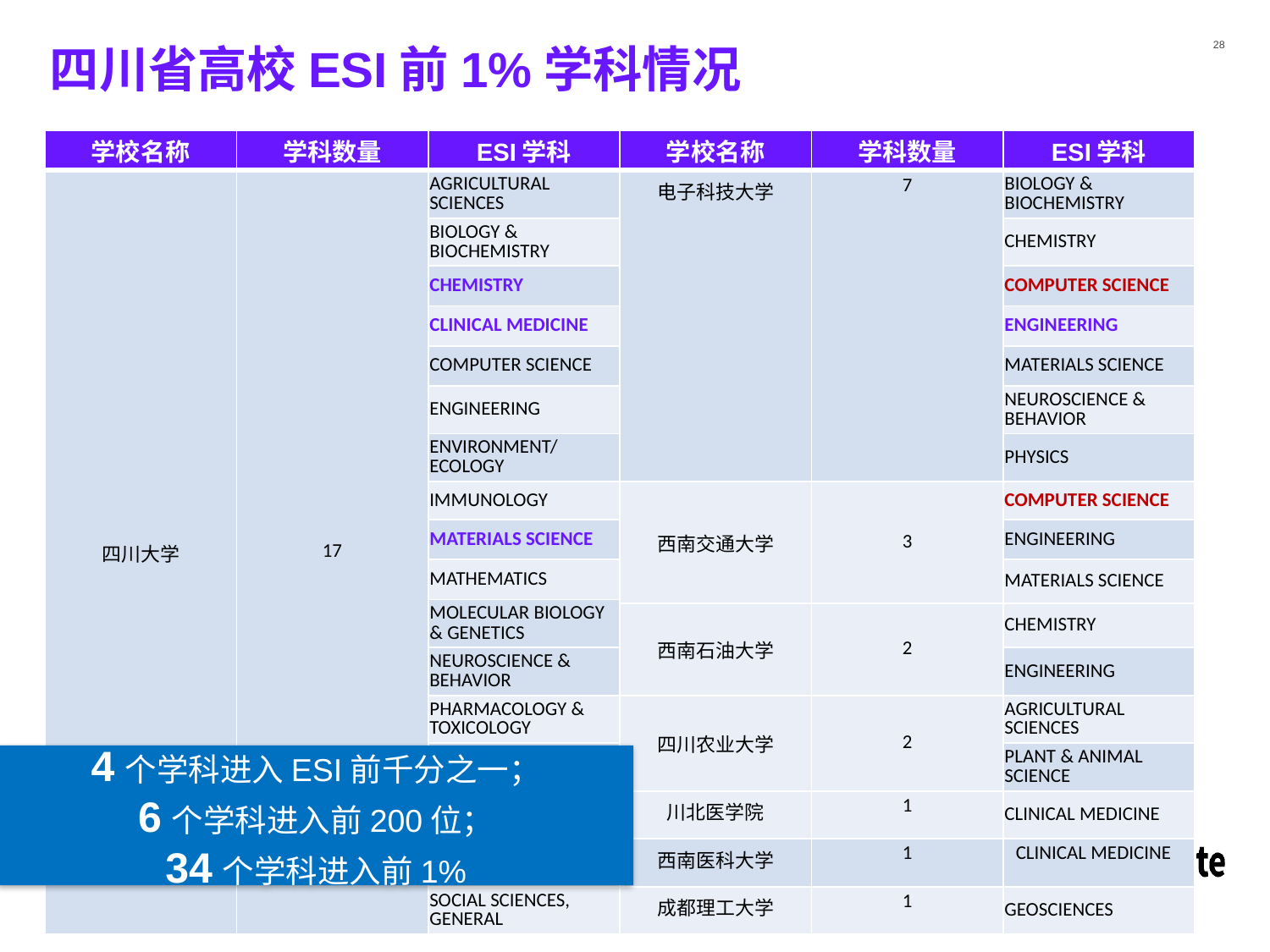

四川省高校ESI前1%学科情况

| 学校名称 | 学科数量 | ESI学科 | 学校名称 | 学科数量 | ESI学科 |
| --- | --- | --- | --- | --- | --- |
| 四川大学 | 17 | AGRICULTURAL SCIENCES | 电子科技大学 | 7 | BIOLOGY & BIOCHEMISTRY |
|  |  | BIOLOGY & BIOCHEMISTRY |  |  | CHEMISTRY |
|  |  | CHEMISTRY |  |  | COMPUTER SCIENCE |
|  |  | CLINICAL MEDICINE |  |  | ENGINEERING |
|  |  | COMPUTER SCIENCE |  |  | MATERIALS SCIENCE |
|  |  | ENGINEERING |  |  | NEUROSCIENCE & BEHAVIOR |
|  |  | ENVIRONMENT/ECOLOGY |  |  | PHYSICS |
|  |  | IMMUNOLOGY | 西南交通大学 | 3 | COMPUTER SCIENCE |
|  |  | MATERIALS SCIENCE |  |  | ENGINEERING |
|  |  | MATHEMATICS |  |  | MATERIALS SCIENCE |
|  |  | MOLECULAR BIOLOGY & GENETICS |  |  |  |
|  |  |  | 西南石油大学 | 2 | CHEMISTRY |
|  |  | NEUROSCIENCE & BEHAVIOR |  |  | ENGINEERING |
|  |  | PHARMACOLOGY & TOXICOLOGY | 四川农业大学 | 2 | AGRICULTURAL SCIENCES |
|  |  | PHYSICS |  |  | PLANT & ANIMAL SCIENCE |
|  |  | PLANT & ANIMAL SCIENCE | 川北医学院 | 1 | CLINICAL MEDICINE |
|  |  | PSYCHIATRY/PSYCHOLOGY | 西南医科大学 | 1 | CLINICAL MEDICINE |
|  |  | SOCIAL SCIENCES, GENERAL | 成都理工大学 | 1 | GEOSCIENCES |
4个学科进入ESI前千分之一；
6个学科进入前200位；
34个学科进入前1%
数据来源：ESI, 2019年3月